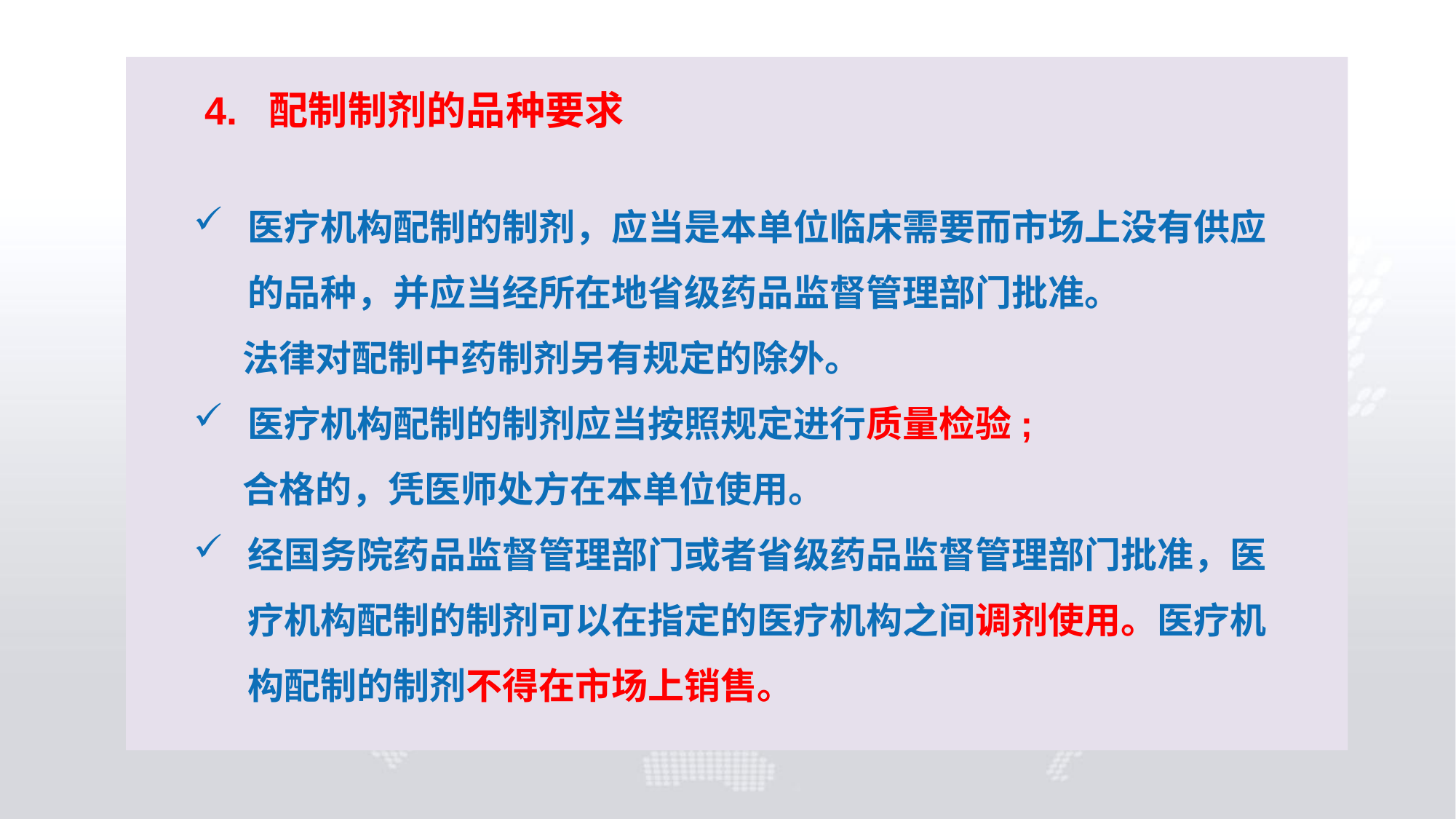

4.  配制制剂的品种要求
医疗机构配制的制剂，应当是本单位临床需要而市场上没有供应的品种，并应当经所在地省级药品监督管理部门批准。
     法律对配制中药制剂另有规定的除外。
医疗机构配制的制剂应当按照规定进行质量检验;
     合格的，凭医师处方在本单位使用。
经国务院药品监督管理部门或者省级药品监督管理部门批准，医疗机构配制的制剂可以在指定的医疗机构之间调剂使用。医疗机构配制的制剂不得在市场上销售。